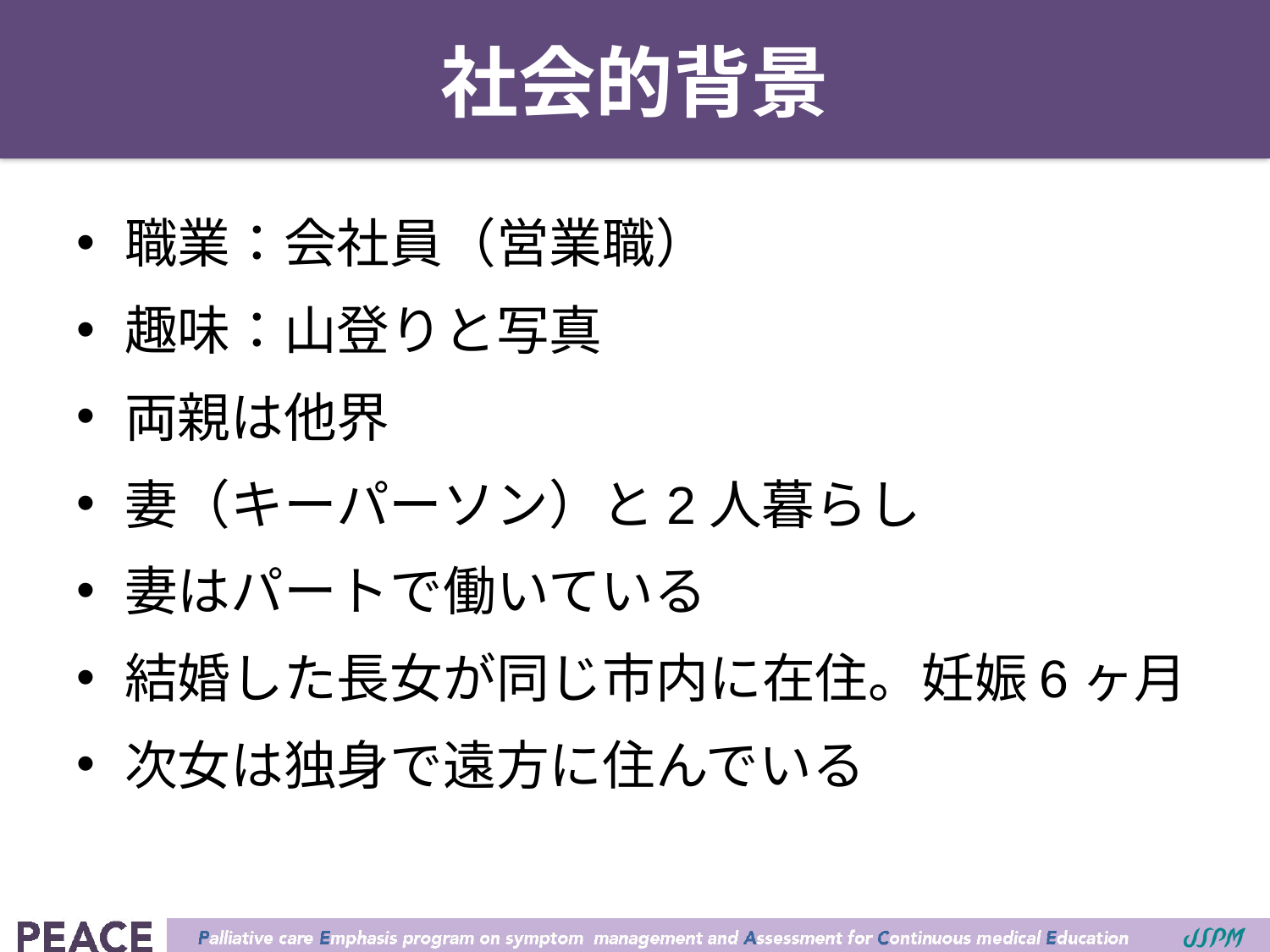

# 社会的背景
職業：会社員（営業職）
趣味：山登りと写真
両親は他界
妻（キーパーソン）と2人暮らし
妻はパートで働いている
結婚した長女が同じ市内に在住。妊娠6ヶ月
次女は独身で遠方に住んでいる